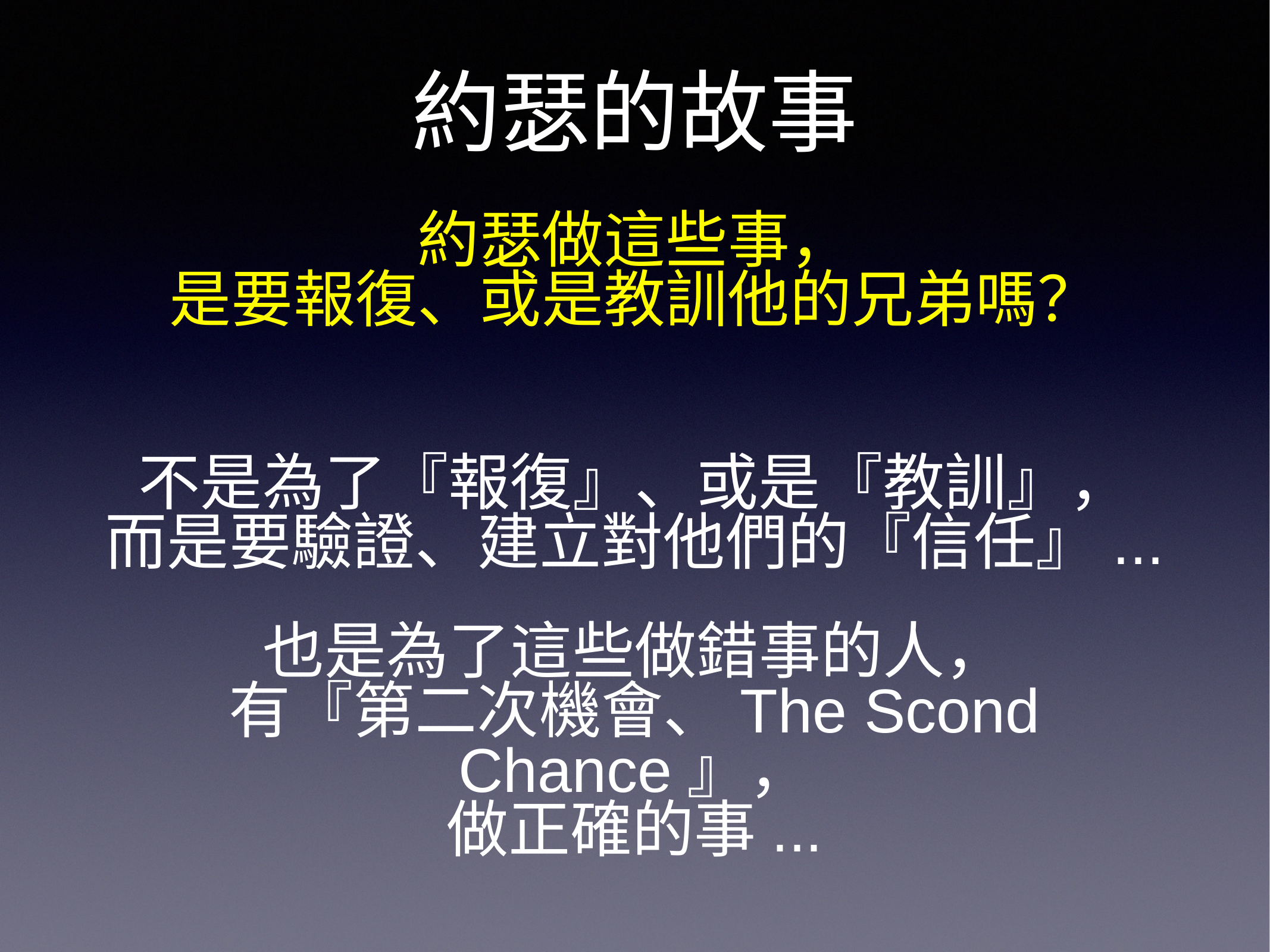

# 約瑟的故事
約瑟做這些事，
是要報復、或是教訓他的兄弟嗎？
不是為了『報復』、或是『教訓』，
而是要驗證、建立對他們的『信任』...
也是為了這些做錯事的人，
有『第二次機會、The Scond Chance』，
做正確的事...